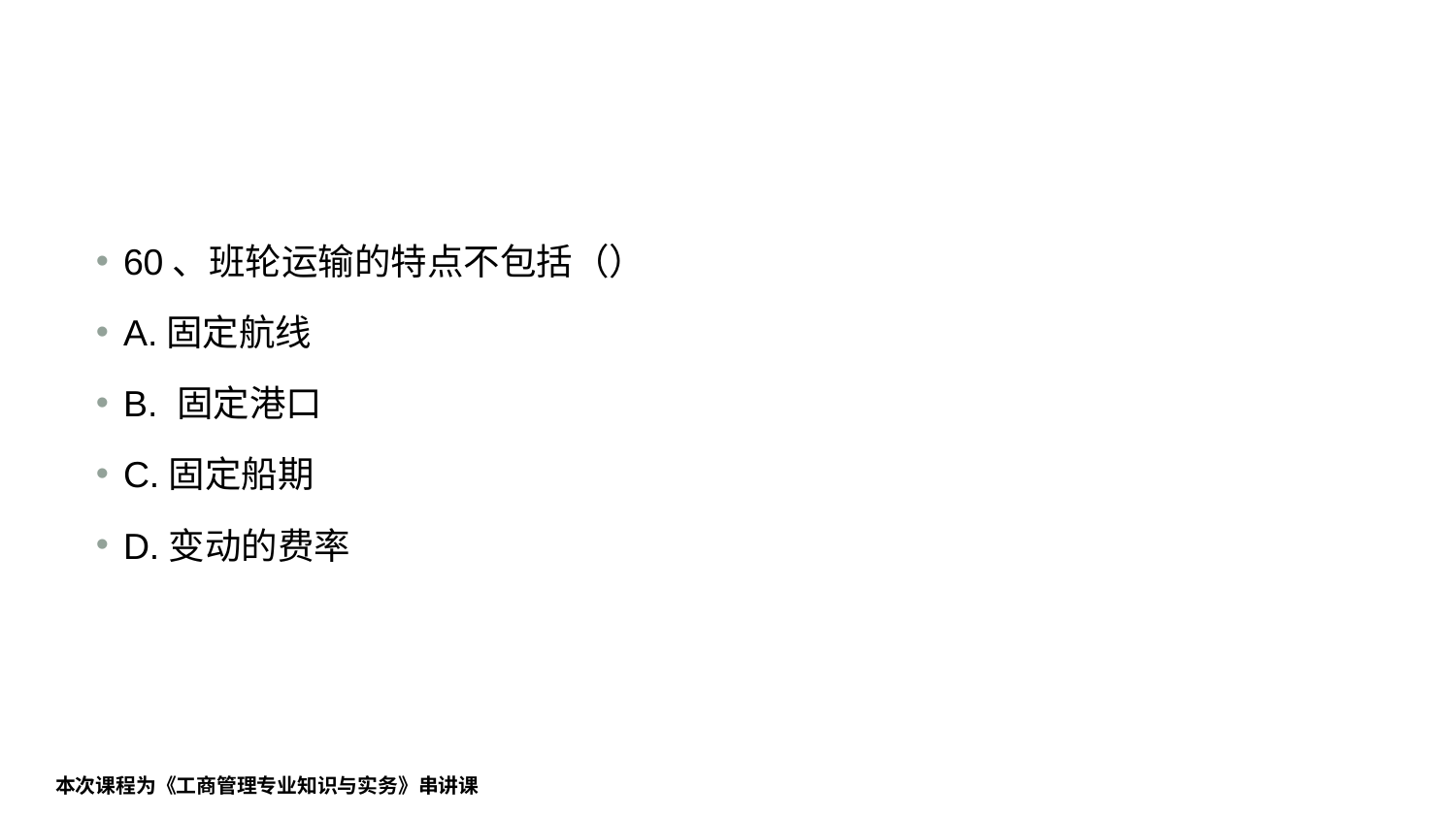

#

60、班轮运输的特点不包括（）
A.固定航线
B. 固定港口
C.固定船期
D.变动的费率